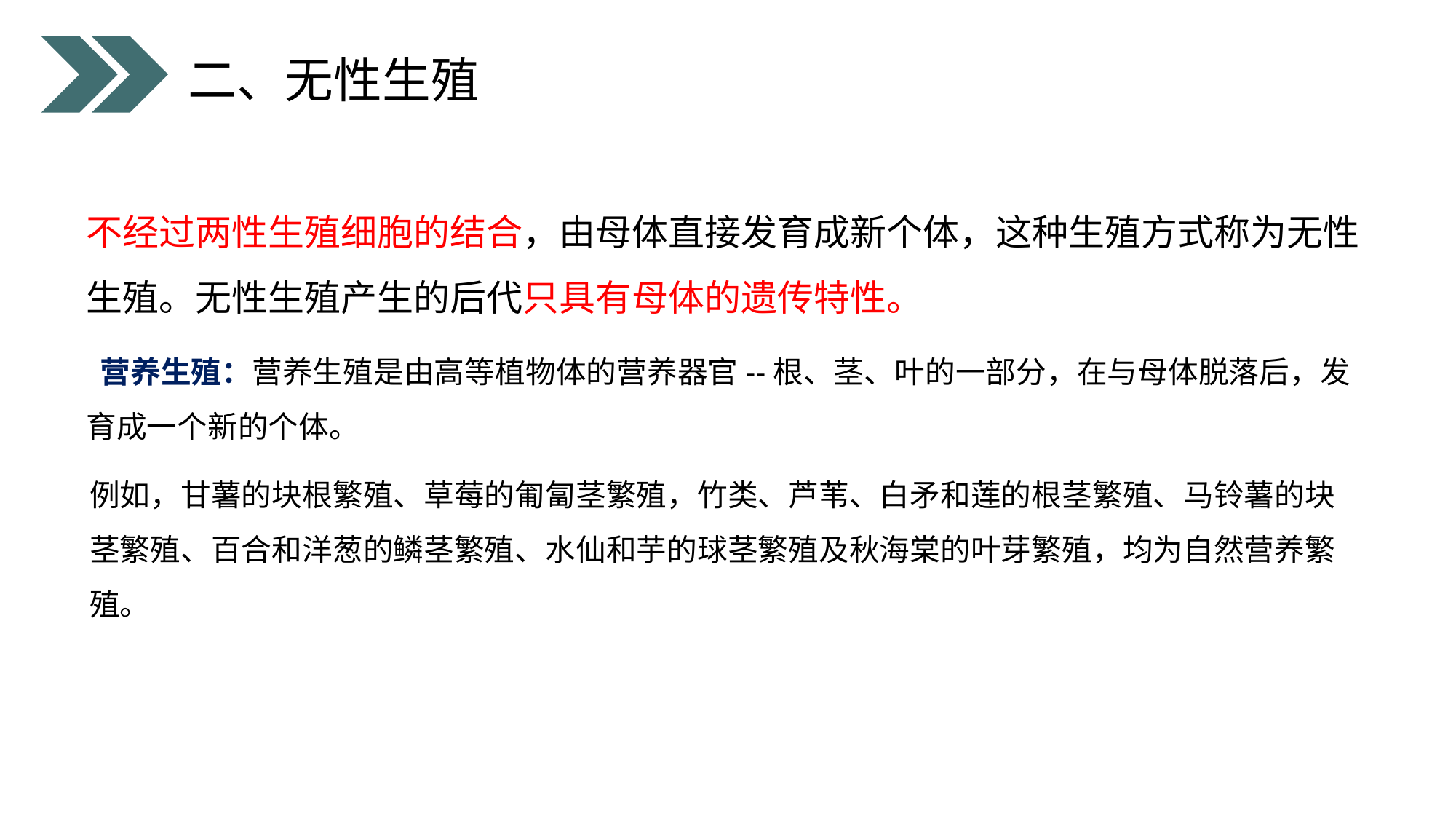

二、无性生殖
不经过两性生殖细胞的结合，由母体直接发育成新个体，这种生殖方式称为无性生殖。无性生殖产生的后代只具有母体的遗传特性。
 营养生殖：营养生殖是由高等植物体的营养器官--根、茎、叶的一部分，在与母体脱落后，发育成一个新的个体。
例如，甘薯的块根繁殖、草莓的匍匐茎繁殖，竹类、芦苇、白矛和莲的根茎繁殖、马铃薯的块茎繁殖、百合和洋葱的鳞茎繁殖、水仙和芋的球茎繁殖及秋海棠的叶芽繁殖，均为自然营养繁殖。